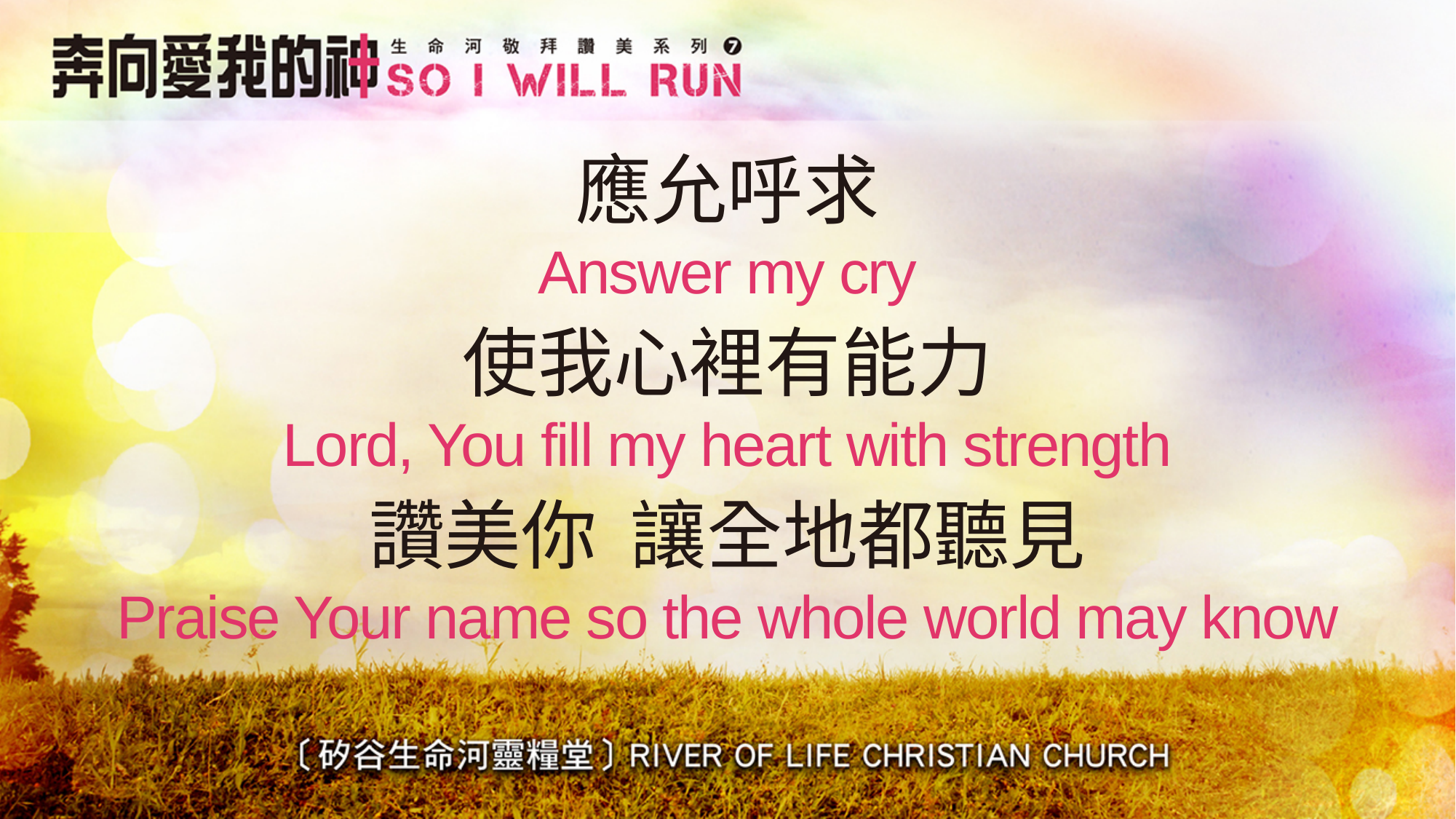

# 應允呼求 Answer my cry
使我心裡有能力
Lord, You fill my heart with strength
讚美你  讓全地都聽見
Praise Your name so the whole world may know